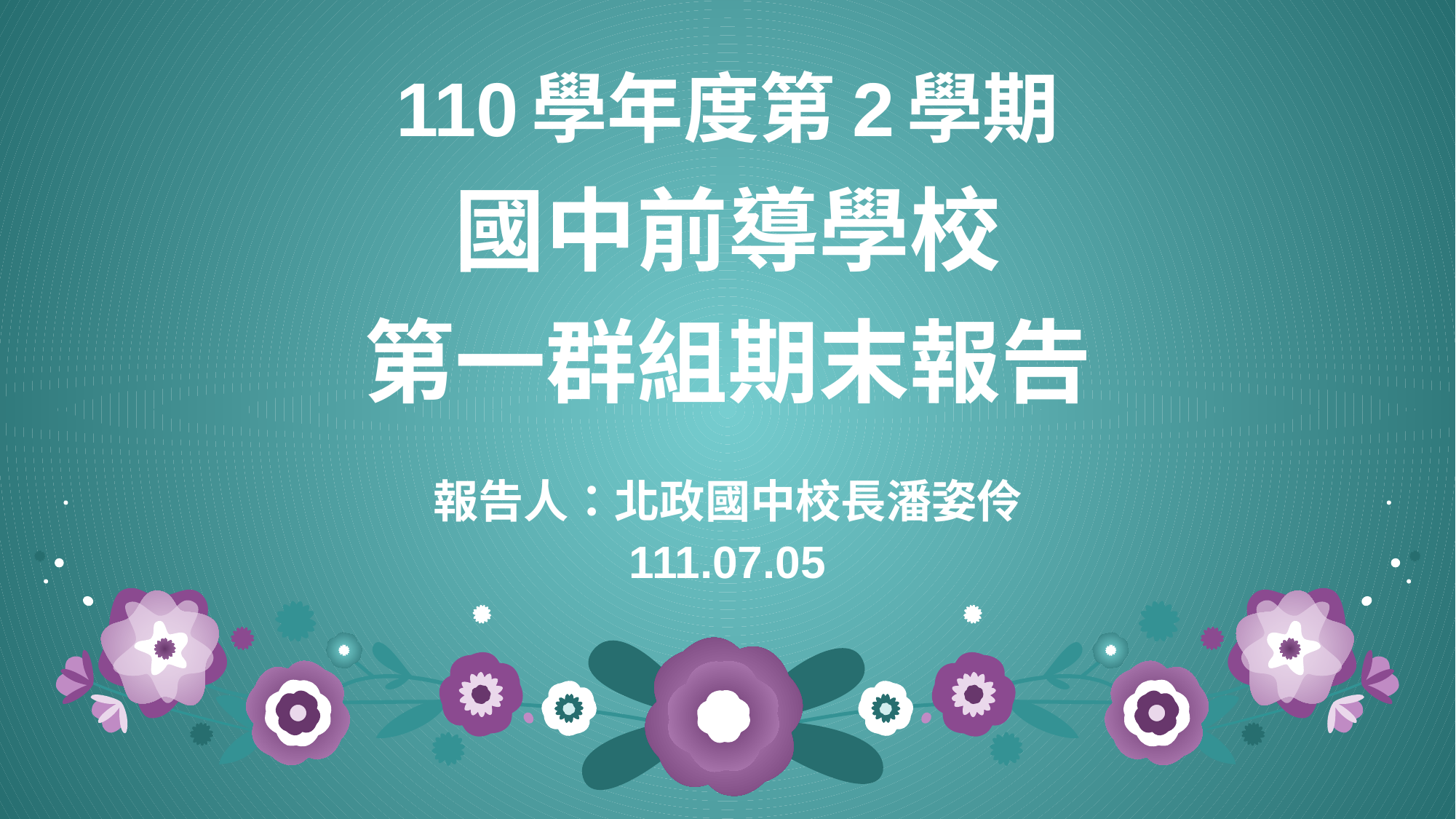

# 110學年度第2學期 國中前導學校 第一群組期末報告
報告人：北政國中校長潘姿伶
111.07.05